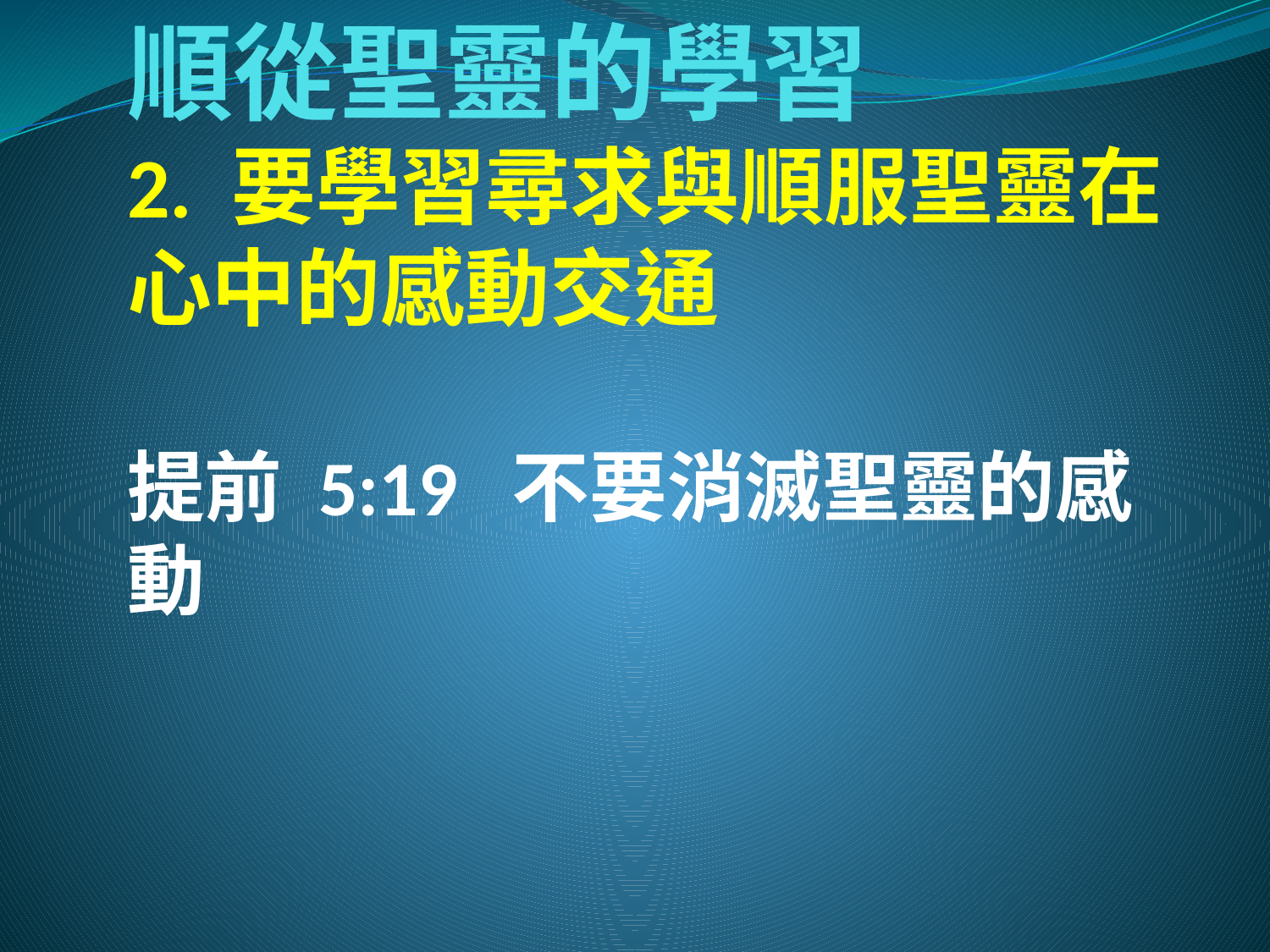

# 順從聖靈的學習 2. 要學習尋求與順服聖靈在心中的感動交通 提前 5:19  不要消滅聖靈的感動